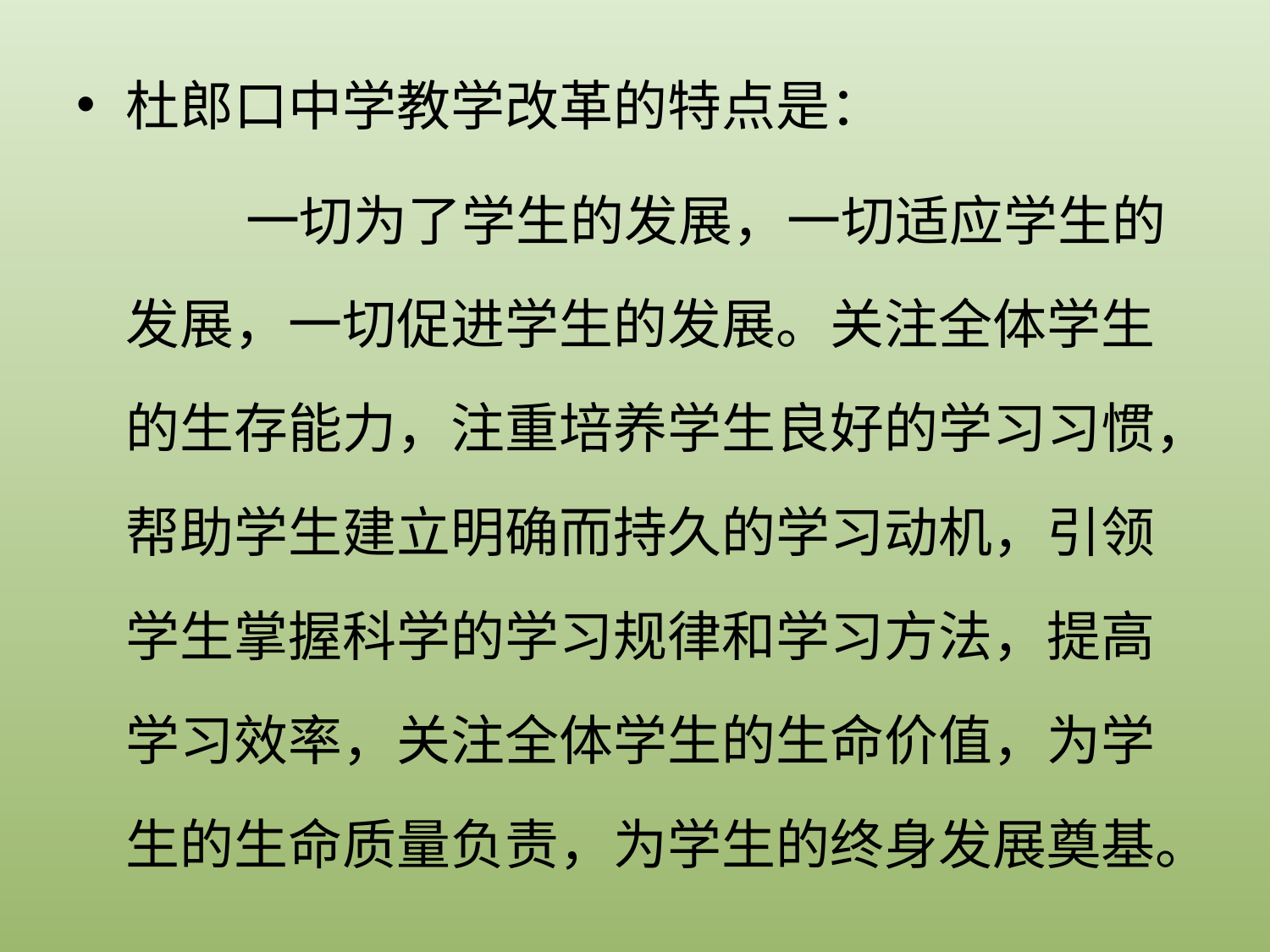

杜郎口中学教学改革的特点是：
             一切为了学生的发展，一切适应学生的发展，一切促进学生的发展。关注全体学生的生存能力，注重培养学生良好的学习习惯，帮助学生建立明确而持久的学习动机，引领学生掌握科学的学习规律和学习方法，提高学习效率，关注全体学生的生命价值，为学生的生命质量负责，为学生的终身发展奠基。